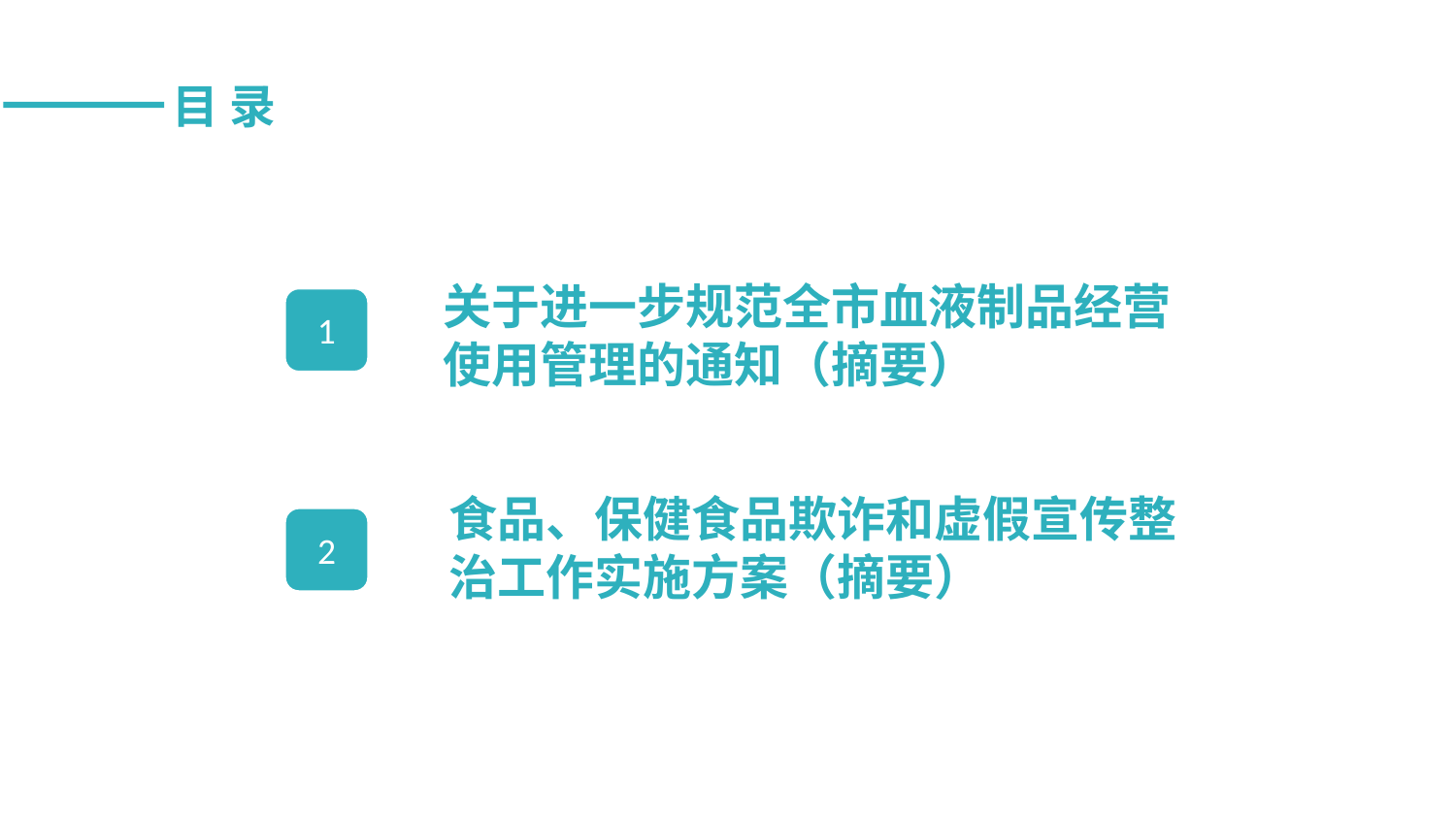

目 录
关于进一步规范全市血液制品经营
使用管理的通知（摘要）
1

食品、保健食品欺诈和虚假宣传整
治工作实施方案（摘要）
2